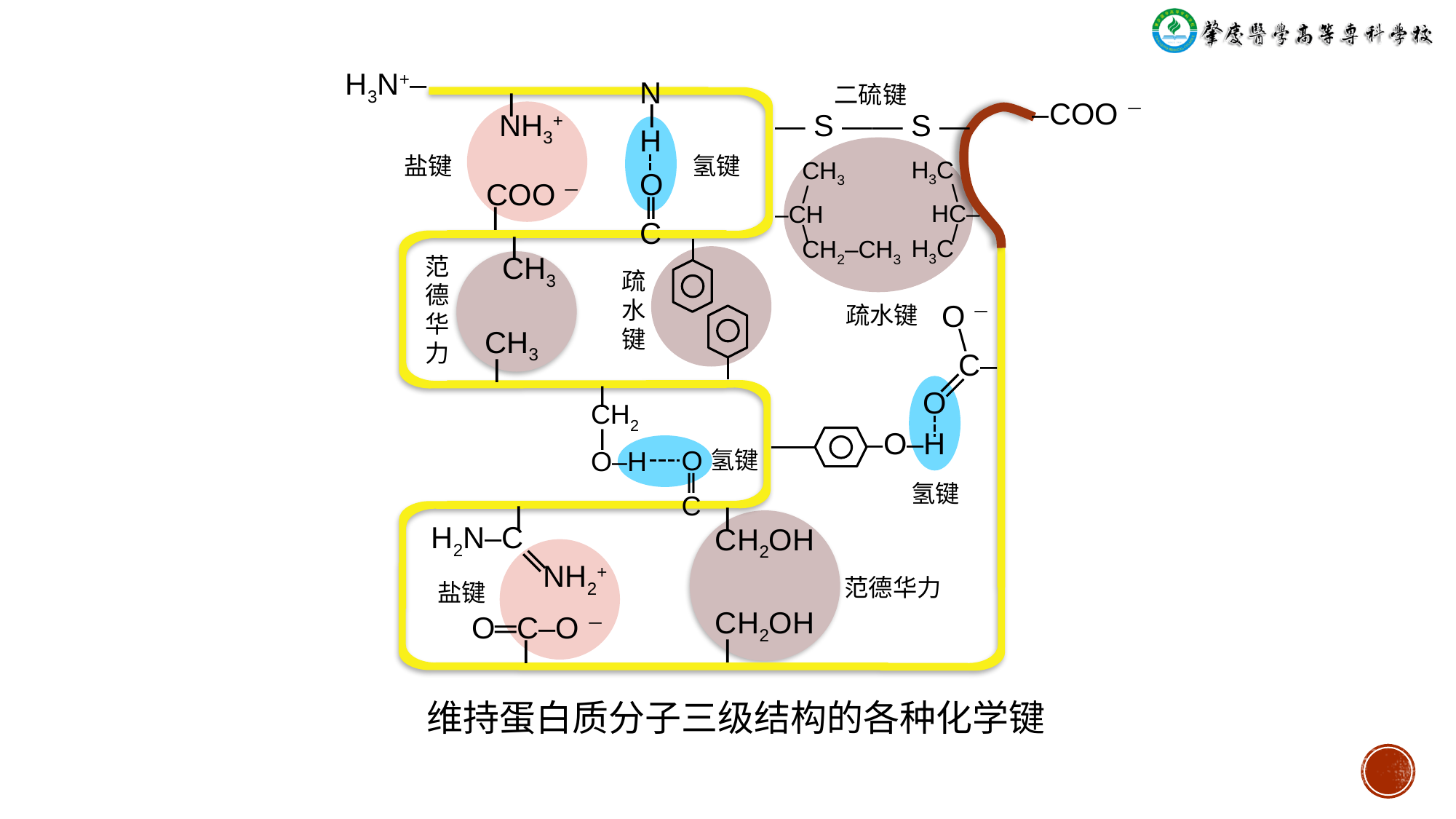

二硫键

H3N+‒
N
 ⅼ
H
 ⅼ
NH3+
‒COO－

— S —— S —

盐键
氢键
H3C
      \
   HC‒
      /
H3C
    CH3
    /
‒CH
    \
    CH2‒CH3
O
 ‖
C
COO－
 ⅼ
 ⅼ
CH3
范德华力

疏水键

疏水键
O－
  \
  C‒

 CH3
  ⅼ

 ⅼ
CH2
 ⅼ
O‒H
O

‒O‒H

氢键
O
 ‖
C
氢键
          ⅼ
H2N‒C
 ⅼ
CH2OH

范德华力
NH2+
盐键
CH2OH
 ⅼ
O═C‒O－
      ⅼ
维持蛋白质分子三级结构的各种化学键